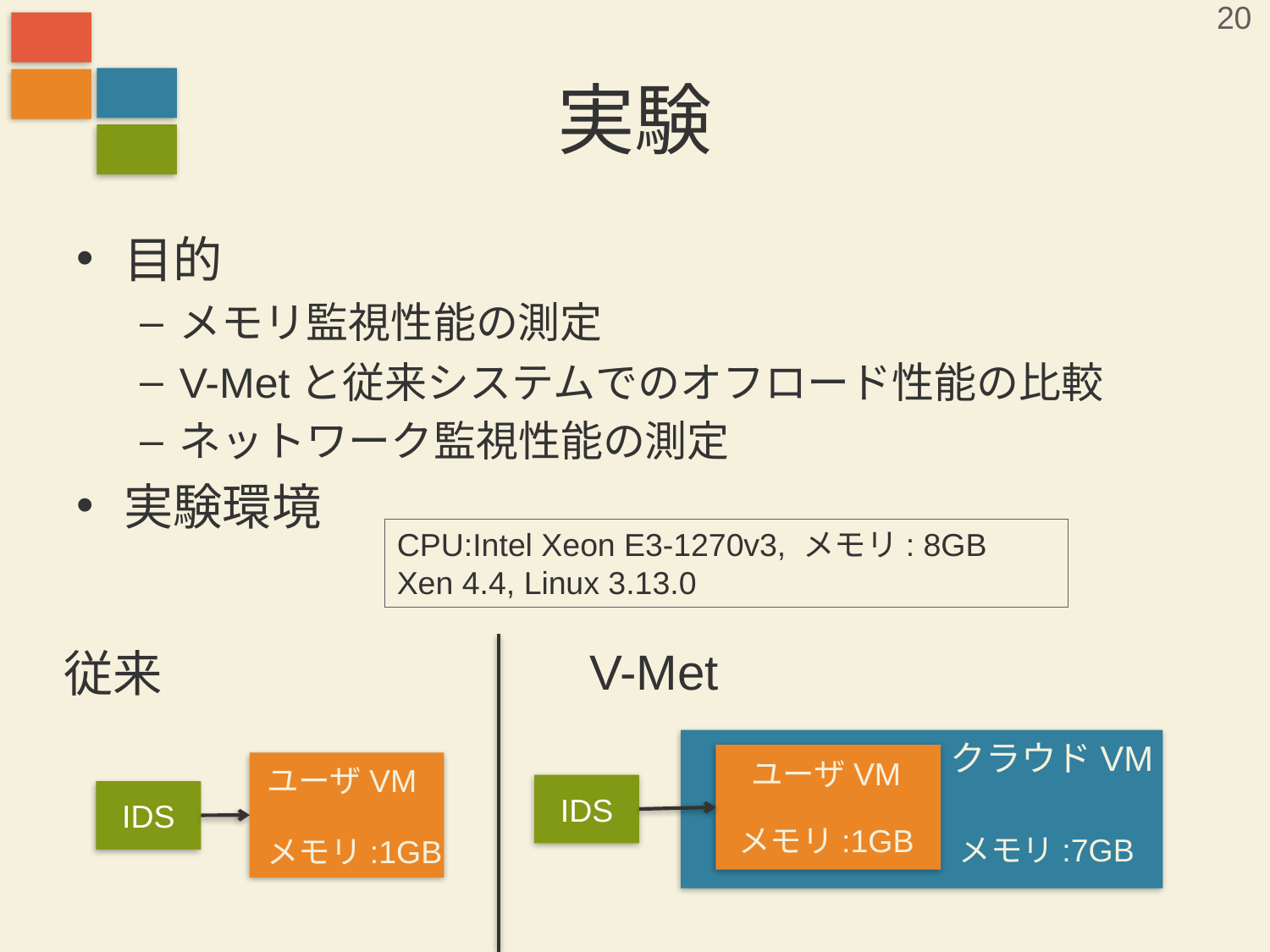

20
# 実験
目的
メモリ監視性能の測定
V-Metと従来システムでのオフロード性能の比較
ネットワーク監視性能の測定
実験環境

CPU:Intel Xeon E3-1270v3, メモリ: 8GB
Xen 4.4, Linux 3.13.0
V-Met
従来

クラウドVM

ユーザVM

ユーザVM
IDS
IDS
メモリ:1GB
メモリ:7GB
メモリ:1GB